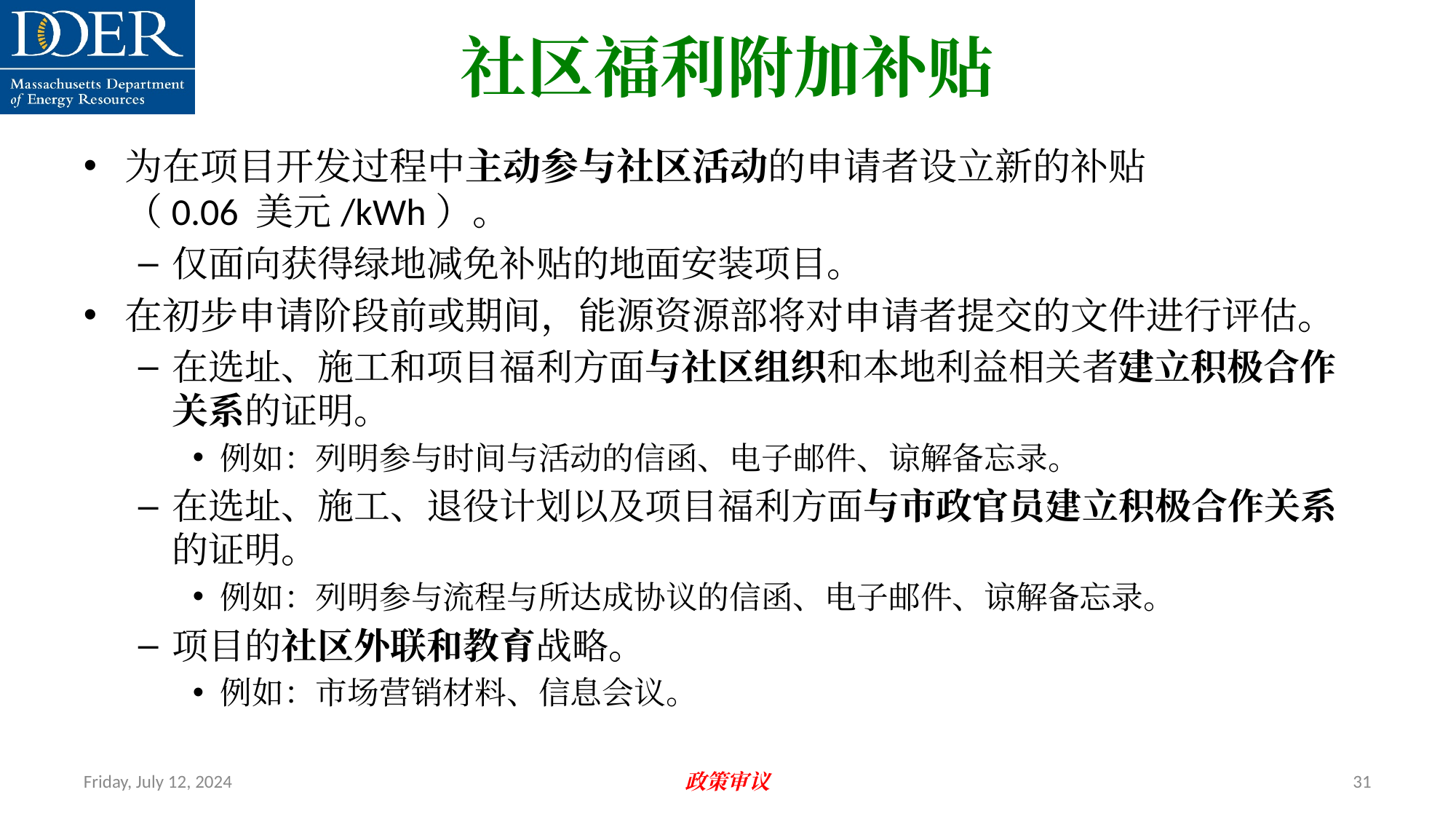

社区福利附加补贴
为在项目开发过程中主动参与社区活动的申请者设立新的补贴
（0.06 美元/kWh）。
仅面向获得绿地减免补贴的地面安装项目。
在初步申请阶段前或期间，能源资源部将对申请者提交的文件进行评估。
在选址、施工和项目福利方面与社区组织和本地利益相关者建立积极合作关系的证明。
例如：列明参与时间与活动的信函、电子邮件、谅解备忘录。
在选址、施工、退役计划以及项目福利方面与市政官员建立积极合作关系的证明。
例如：列明参与流程与所达成协议的信函、电子邮件、谅解备忘录。
项目的社区外联和教育战略。
例如：市场营销材料、信息会议。
Friday, July 12, 2024
政策审议
31